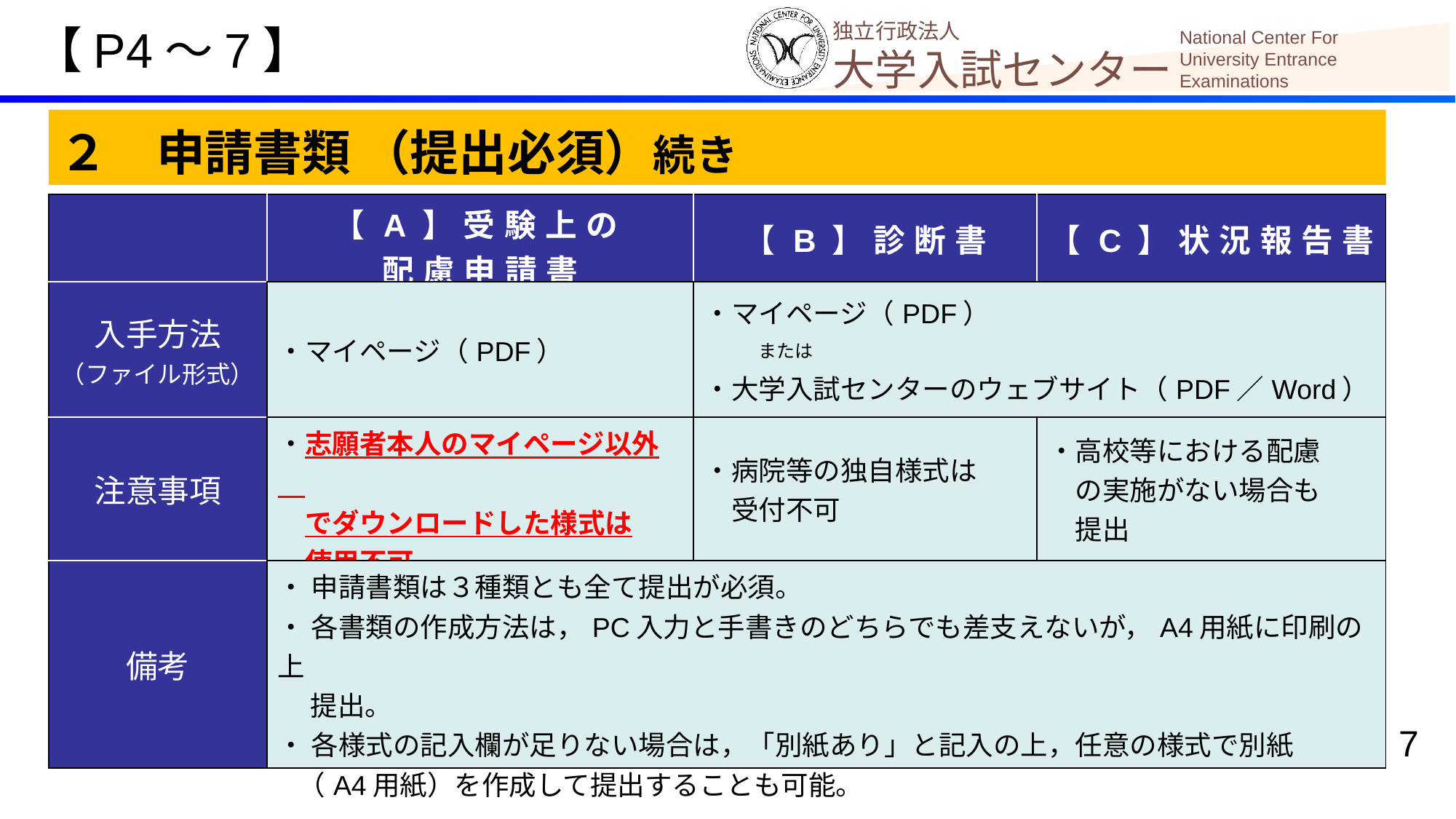

【P4～7】
２　申請書類 （提出必須）続き
|  | 【A】受験上の 配慮申請書 | 【B】診断書 | 【C】状況報告書 |
| --- | --- | --- | --- |
| 入手方法 （ファイル形式） | ・マイページ（PDF） | ・マイページ（PDF） 　　　または ・大学入試センターのウェブサイト（PDF／Word） |  |
| 注意事項 | ・志願者本人のマイページ以外　 　でダウンロードした様式は 　使用不可 | ・病院等の独自様式は 　受付不可 | ・高校等における配慮 　の実施がない場合も 　提出 |
| 備考 | ・ 申請書類は３種類とも全て提出が必須。 ・ 各書類の作成方法は，PC入力と手書きのどちらでも差支えないが，A4用紙に印刷の上 提出。 ・ 各様式の記入欄が足りない場合は，「別紙あり」と記入の上，任意の様式で別紙 （A4用紙）を作成して提出することも可能。 |  |  |

7